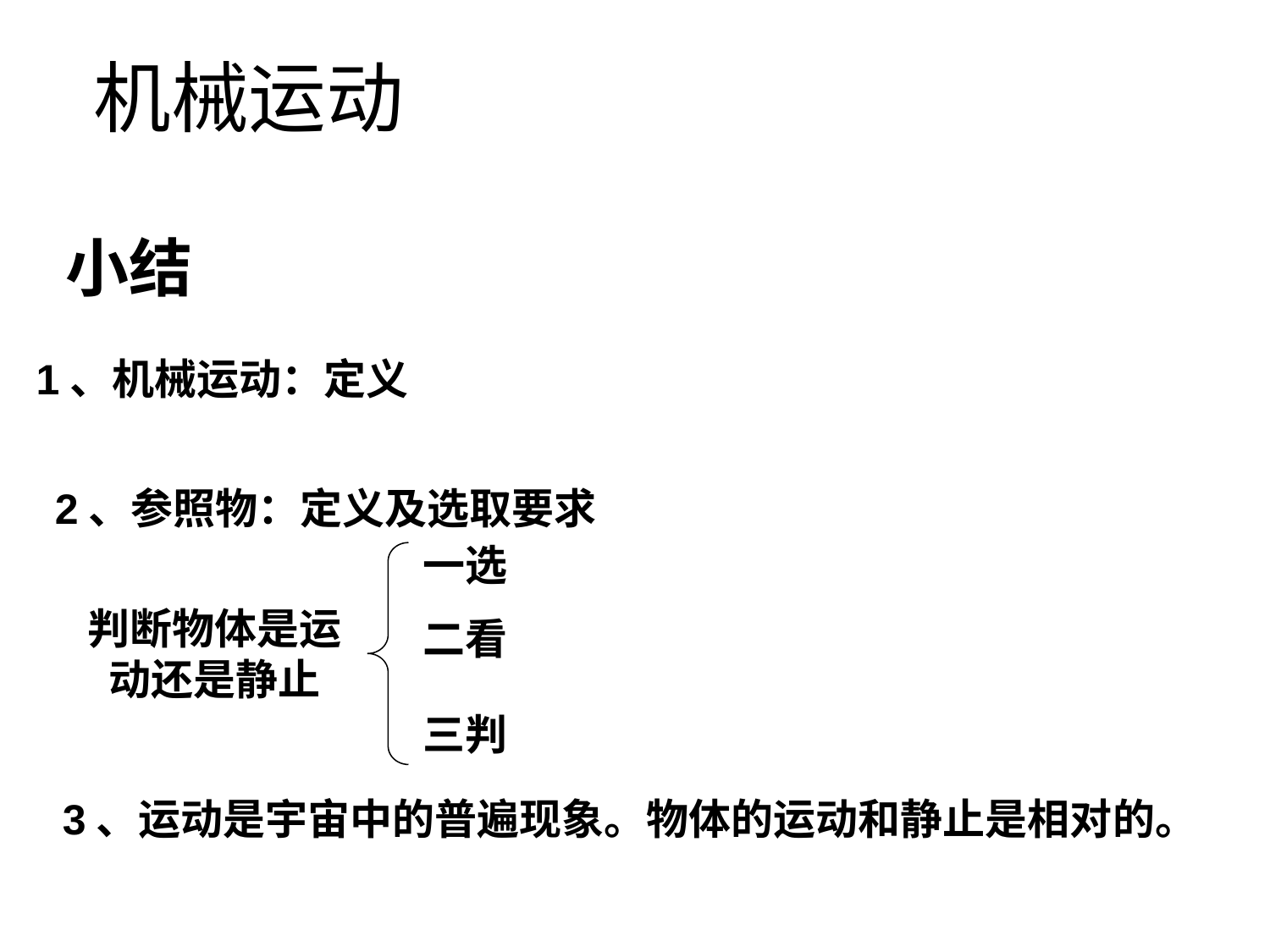

机械运动
小结
  1、机械运动：定义
2、参照物：定义及选取要求
一选

判断物体是运动还是静止
二看
三判
3、运动是宇宙中的普遍现象。物体的运动和静止是相对的。